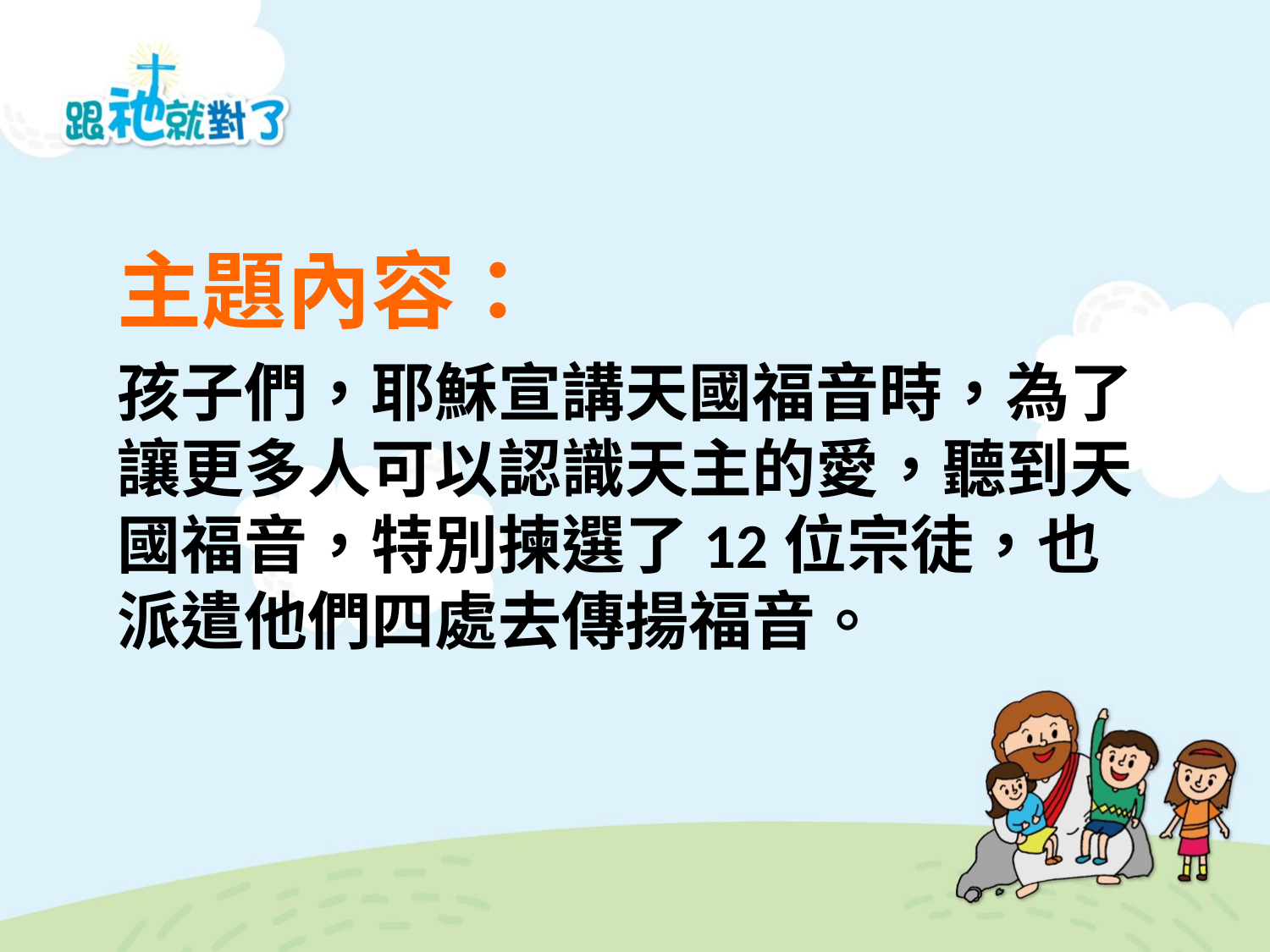

主題內容：
孩子們，耶穌宣講天國福音時，為了讓更多人可以認識天主的愛，聽到天國福音，特別揀選了12位宗徒，也派遣他們四處去傳揚福音。